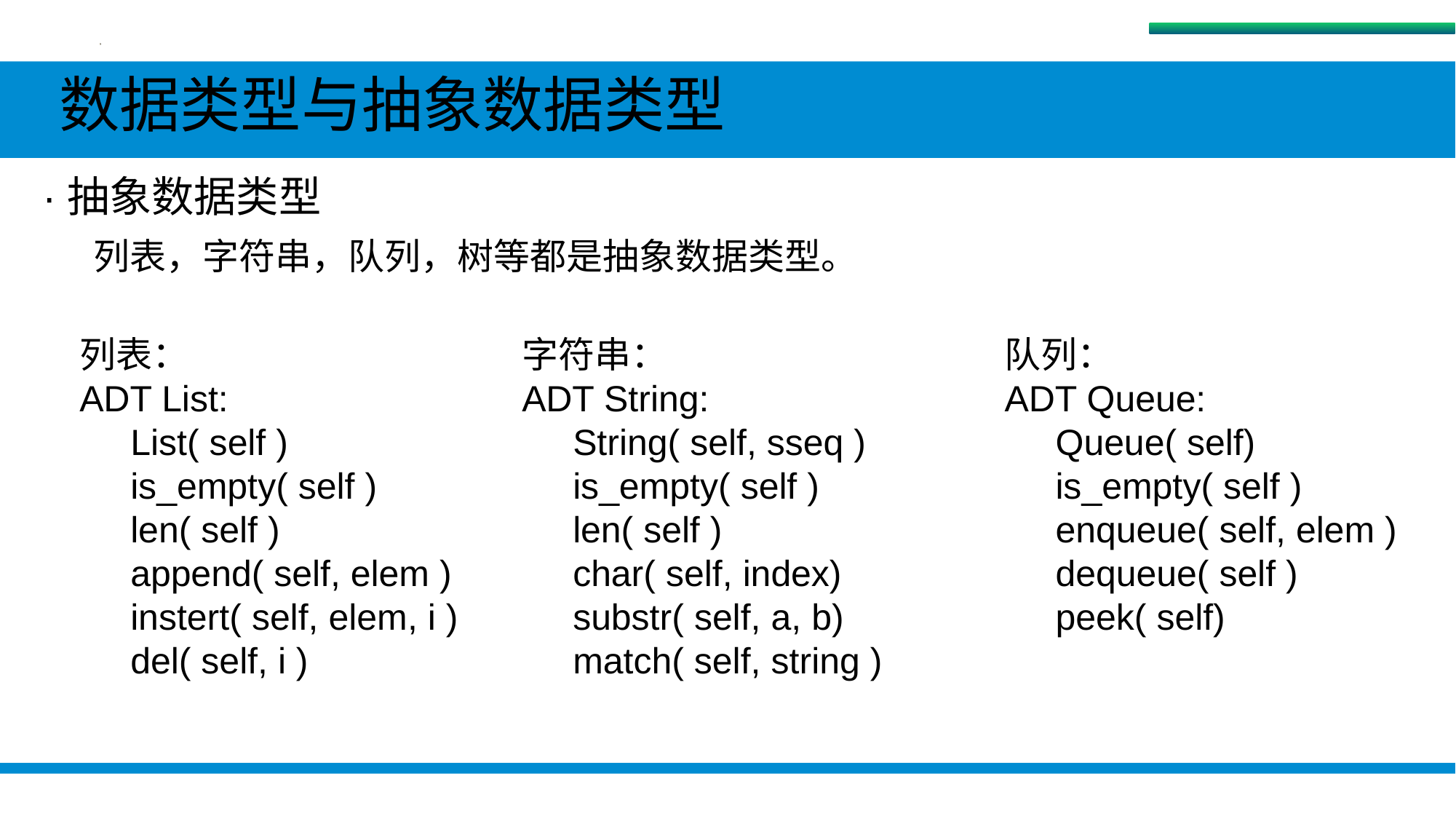

抽象数据类型

  数据类型与抽象数据类型
·抽象数据类型
列表，字符串，队列，树等都是抽象数据类型。
列表：
ADT List:
     List( self )
     is_empty( self )
     len( self )
     append( self, elem )
     instert( self, elem, i )
     del( self, i )
字符串：
ADT String:
     String( self, sseq )
     is_empty( self )
     len( self )
     char( self, index)
     substr( self, a, b)
     match( self, string )
队列：
ADT Queue:
     Queue( self)
     is_empty( self )
     enqueue( self, elem )
     dequeue( self )
     peek( self)
#